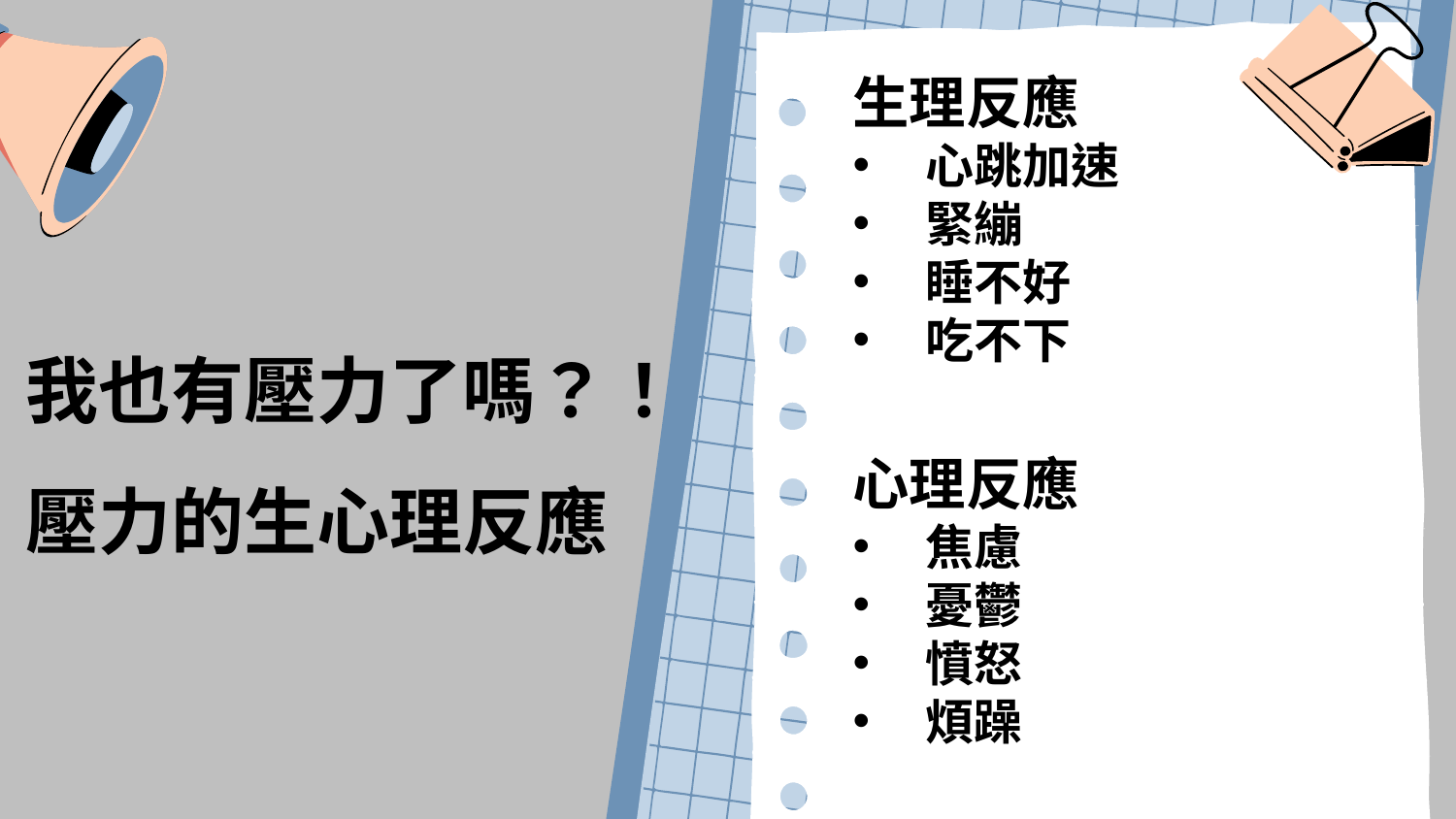

生理反應
心跳加速
緊繃
睡不好
吃不下
我也有壓力了嗎？！
壓力的生心理反應
心理反應
焦慮
憂鬱
憤怒
煩躁